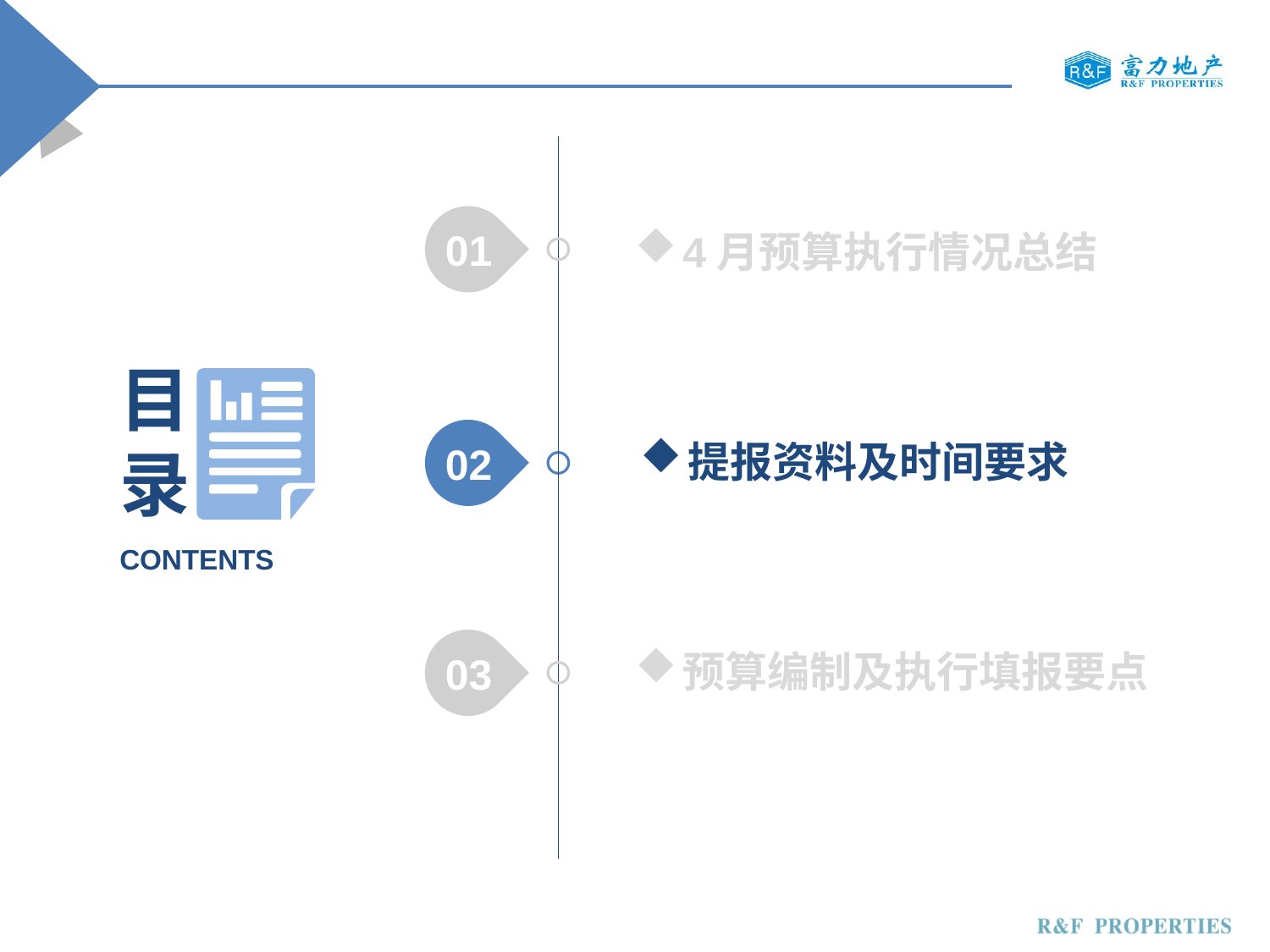

01

4月预算执行情况总结
目录

CONTENTS

02

提报资料及时间要求

03

预算编制及执行填报要点